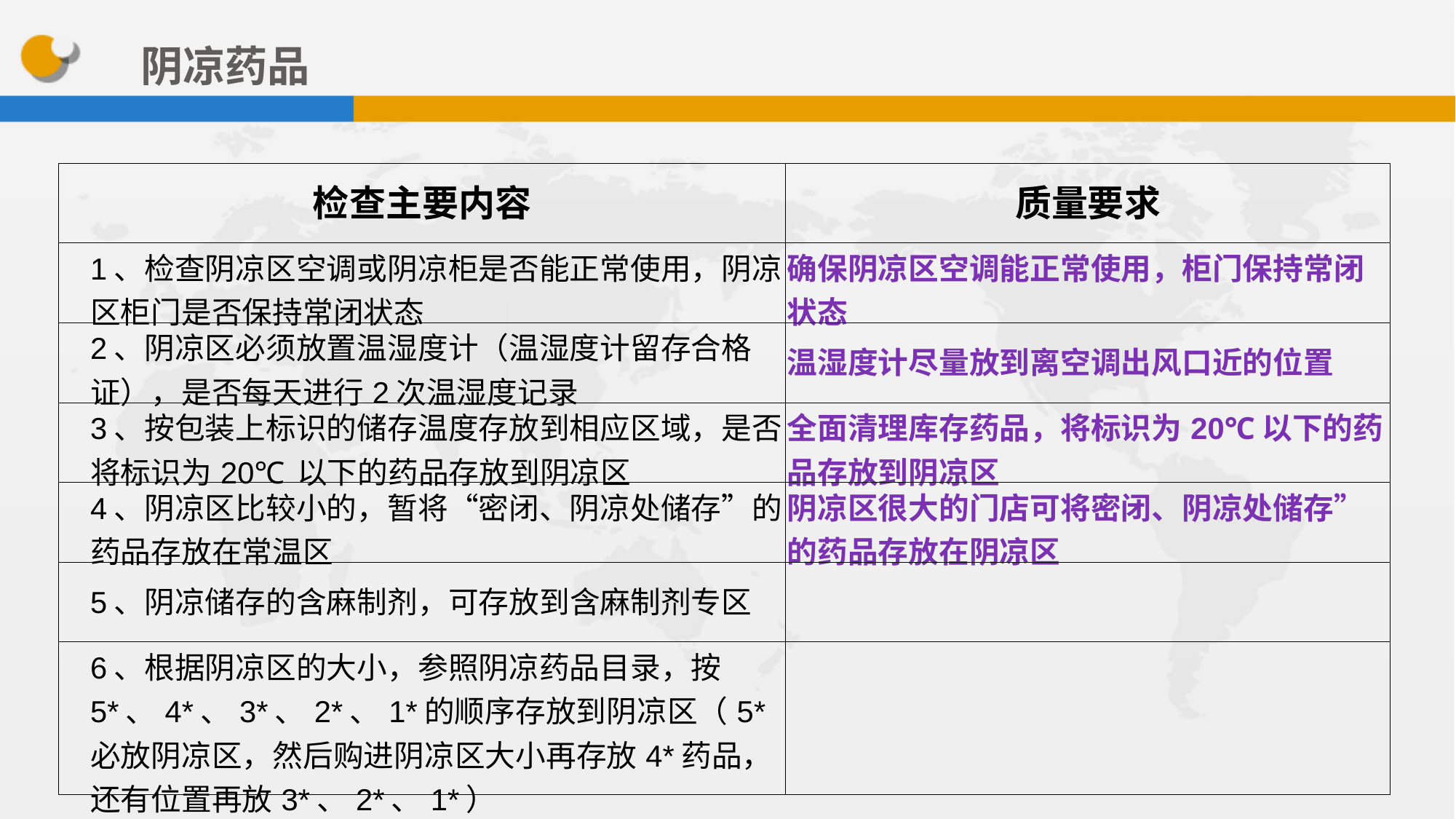

阴凉药品
| 检查主要内容 | 质量要求 |
| --- | --- |
| 1、检查阴凉区空调或阴凉柜是否能正常使用，阴凉区柜门是否保持常闭状态 | 确保阴凉区空调能正常使用，柜门保持常闭状态 |
| 2、阴凉区必须放置温湿度计（温湿度计留存合格证），是否每天进行2次温湿度记录 | 温湿度计尽量放到离空调出风口近的位置 |
| 3、按包装上标识的储存温度存放到相应区域，是否将标识为20℃以下的药品存放到阴凉区 | 全面清理库存药品，将标识为20℃以下的药品存放到阴凉区 |
| 4、阴凉区比较小的，暂将“密闭、阴凉处储存”的药品存放在常温区 | 阴凉区很大的门店可将密闭、阴凉处储存”的药品存放在阴凉区 |
| 5、阴凉储存的含麻制剂，可存放到含麻制剂专区 |  |
| 6、根据阴凉区的大小，参照阴凉药品目录，按5\*、4\*、3\*、2\*、1\*的顺序存放到阴凉区（5\*必放阴凉区，然后购进阴凉区大小再存放4\*药品，还有位置再放3\*、2\*、1\*） |  |
34%